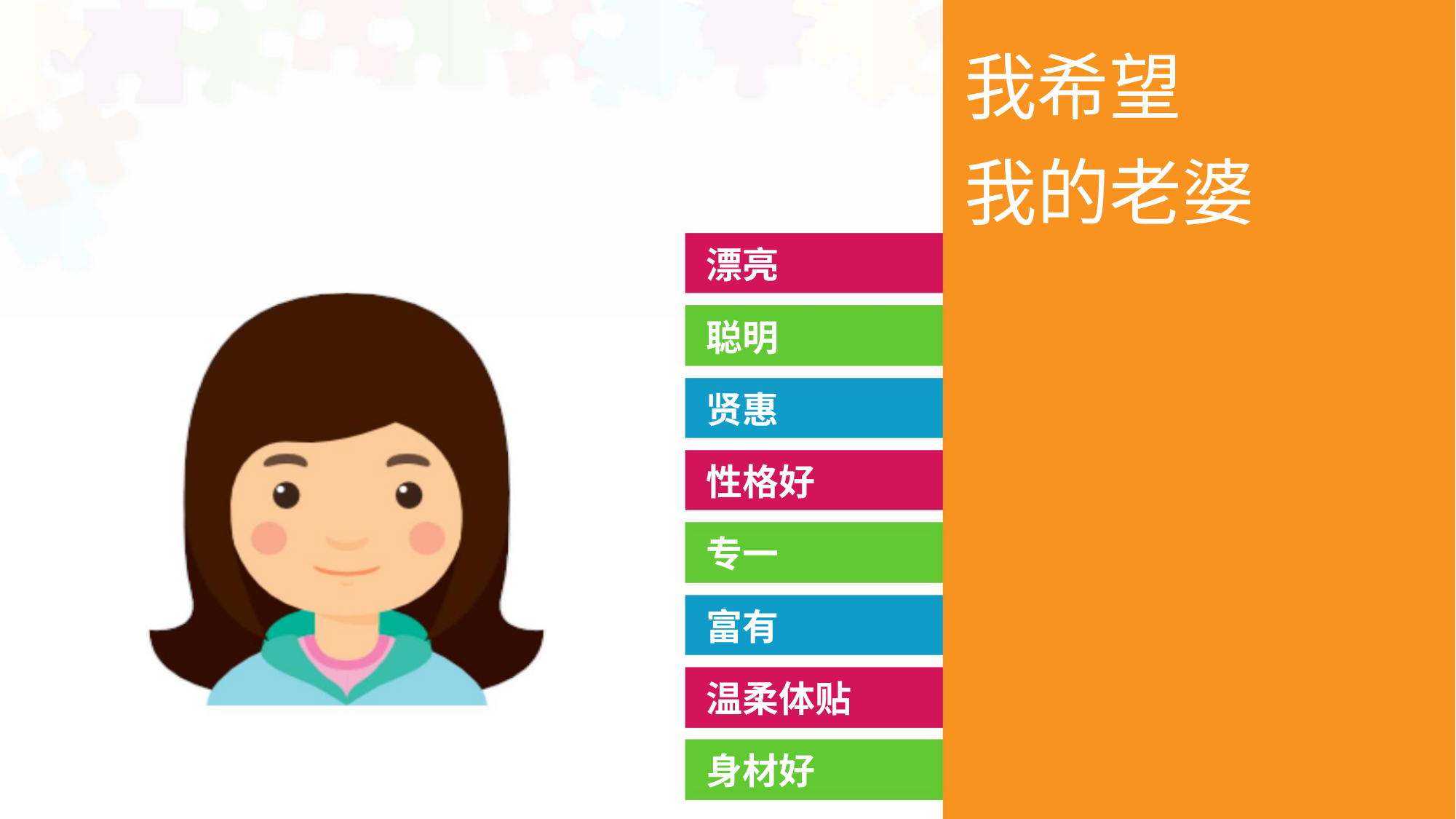

我希望
我的老婆
漂亮
聪明
贤惠
性格好
专一
富有
温柔体贴
身材好